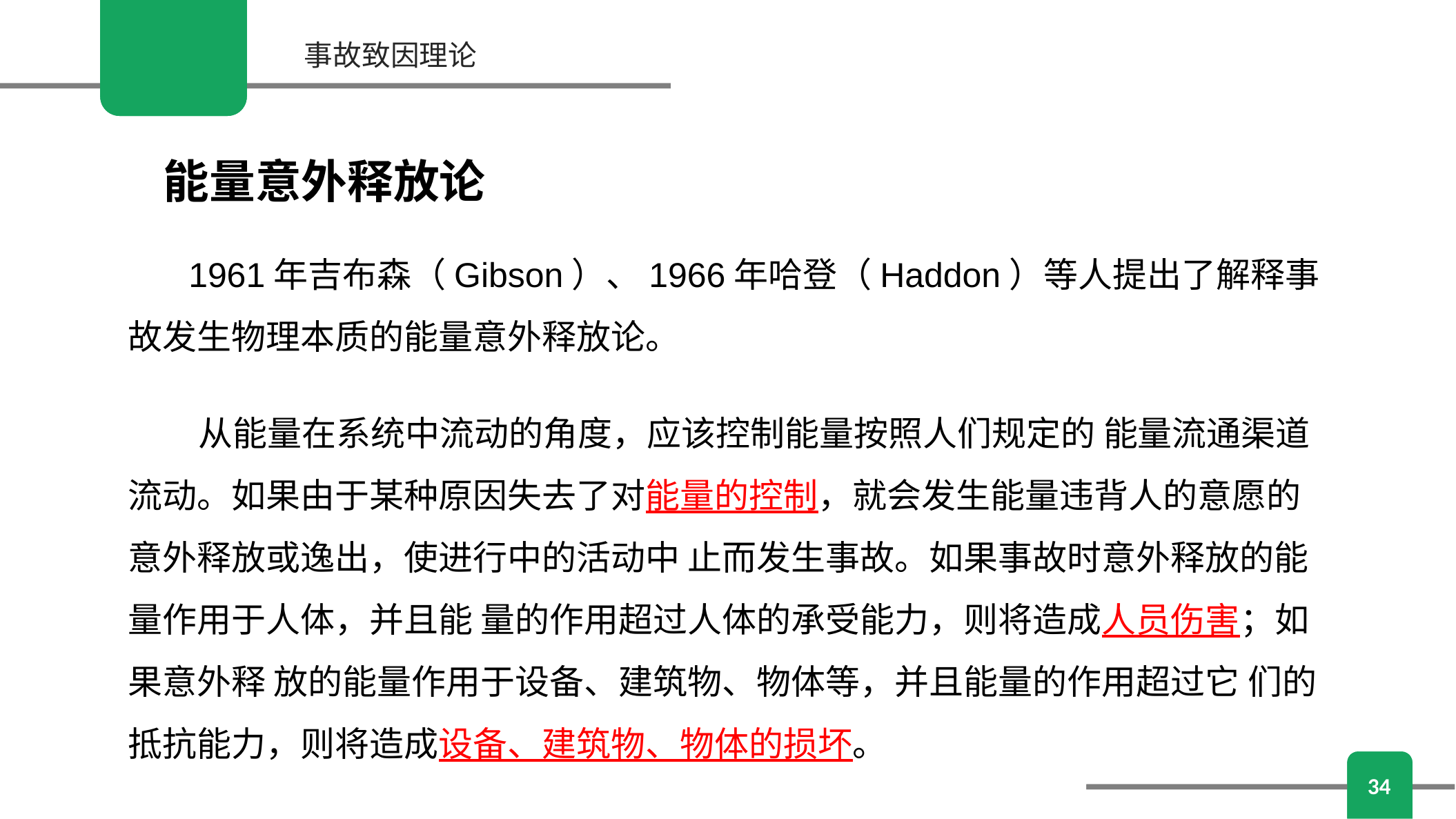

事故致因理论
能量意外释放论
         1961年吉布森（Gibson）、1966年哈登（Haddon）等人提出了解释事故发生物理本质的能量意外释放论。
        从能量在系统中流动的角度，应该控制能量按照人们规定的 能量流通渠道流动。如果由于某种原因失去了对能量的控制，就会发生能量违背人的意愿的意外释放或逸出，使进行中的活动中 止而发生事故。如果事故时意外释放的能量作用于人体，并且能 量的作用超过人体的承受能力，则将造成人员伤害；如果意外释 放的能量作用于设备、建筑物、物体等，并且能量的作用超过它 们的抵抗能力，则将造成设备、建筑物、物体的损坏。
34